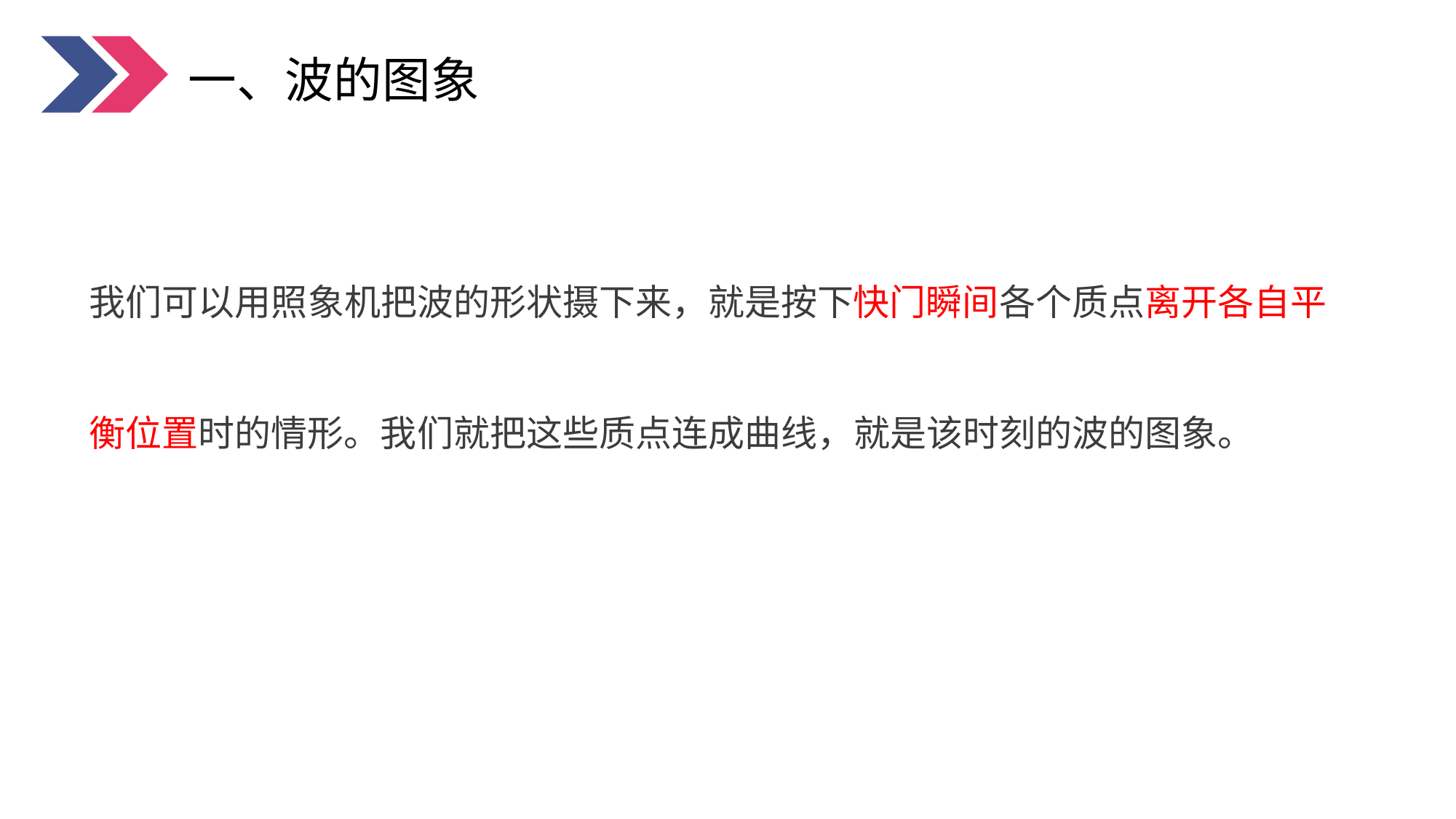

一、波的图象
我们可以用照象机把波的形状摄下来，就是按下快门瞬间各个质点离开各自平衡位置时的情形。我们就把这些质点连成曲线，就是该时刻的波的图象。